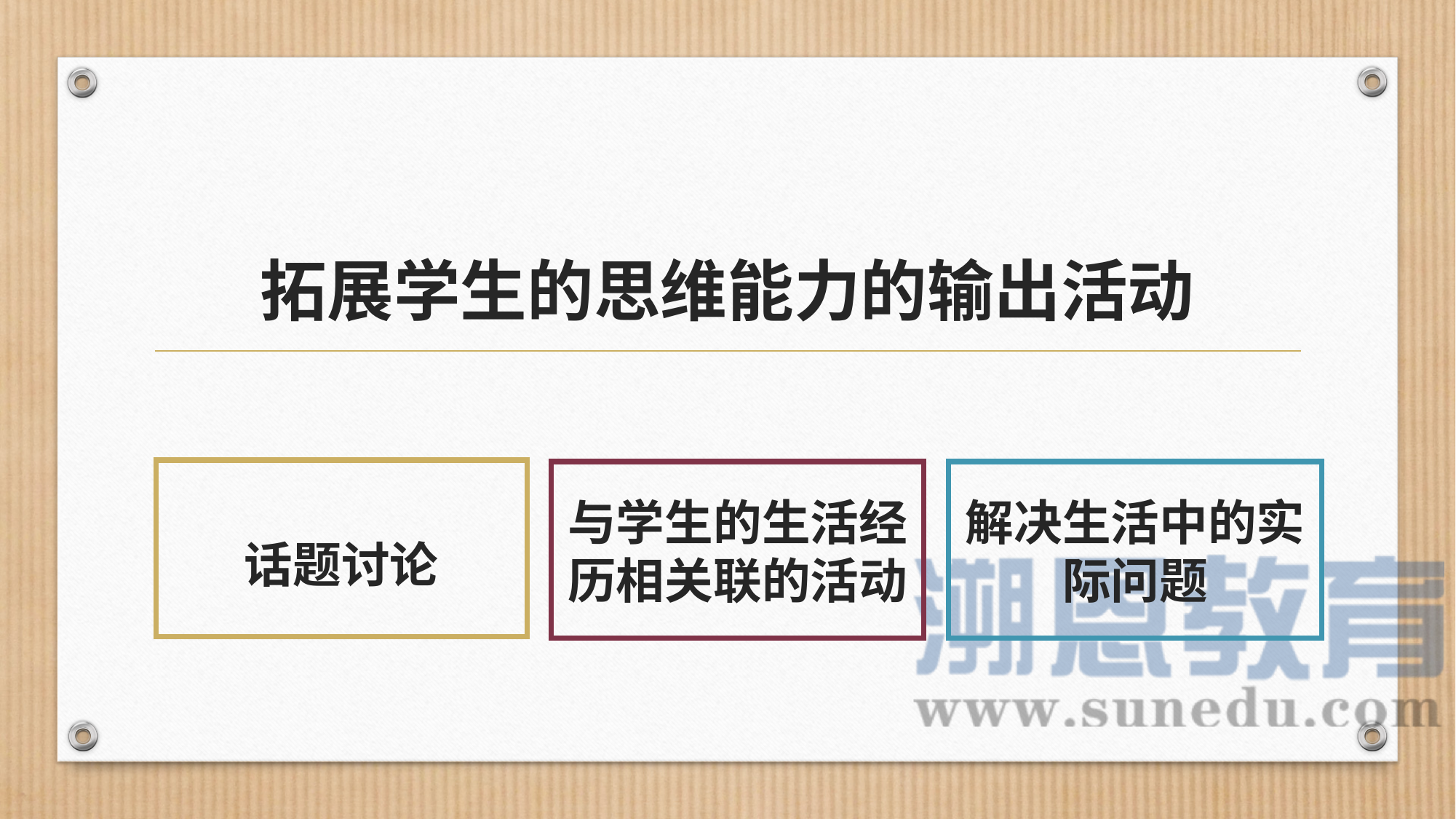

# 拓展学生的思维能力的输出活动
话题讨论
与学生的生活经历相关联的活动
解决生活中的实际问题